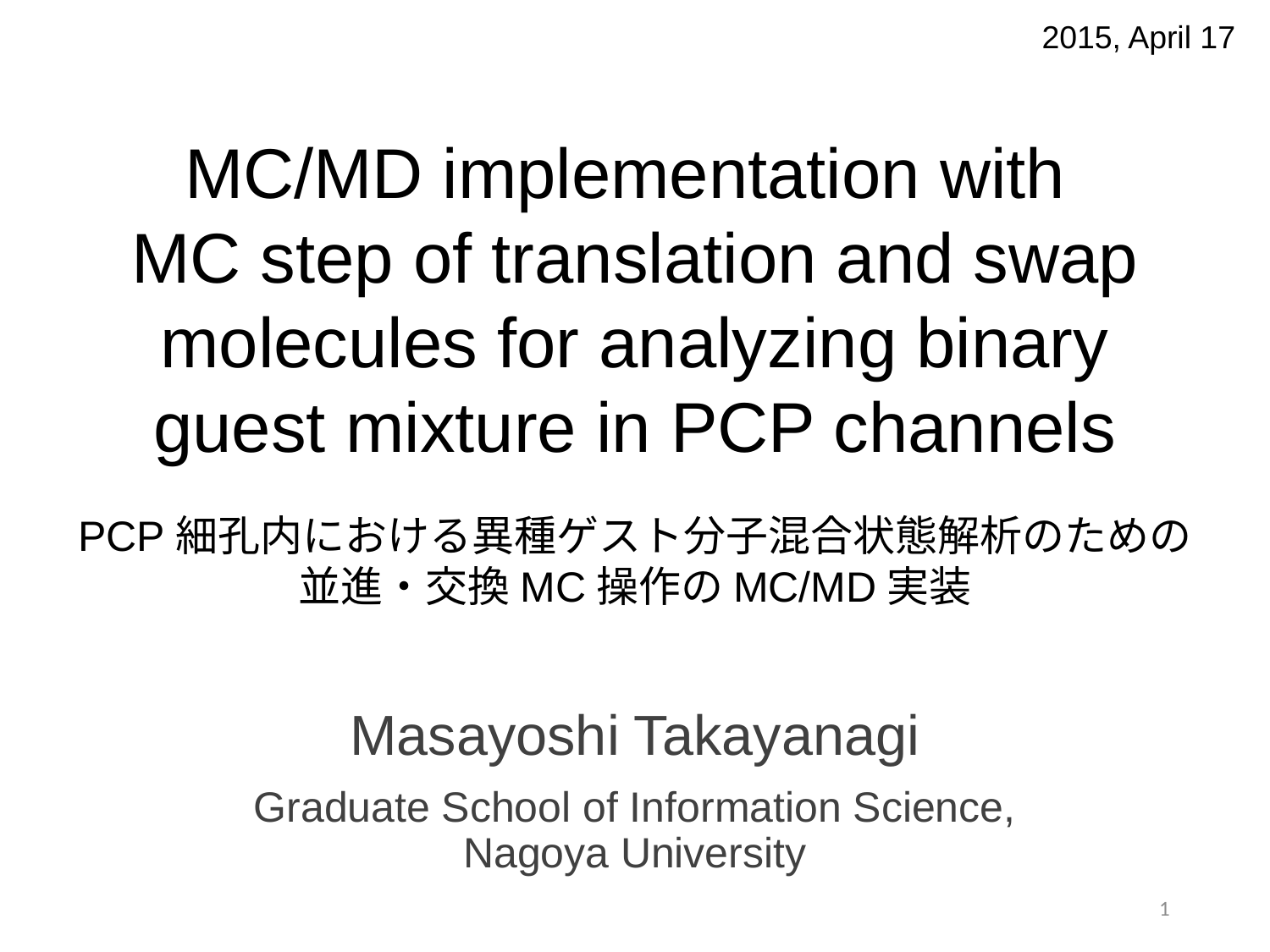

2015, April 17
MC/MD implementation with
MC step of translation and swap molecules for analyzing binary guest mixture in PCP channels
PCP細孔内における異種ゲスト分子混合状態解析のための
並進・交換MC操作のMC/MD実装
Masayoshi Takayanagi
Graduate School of Information Science,
Nagoya University
1